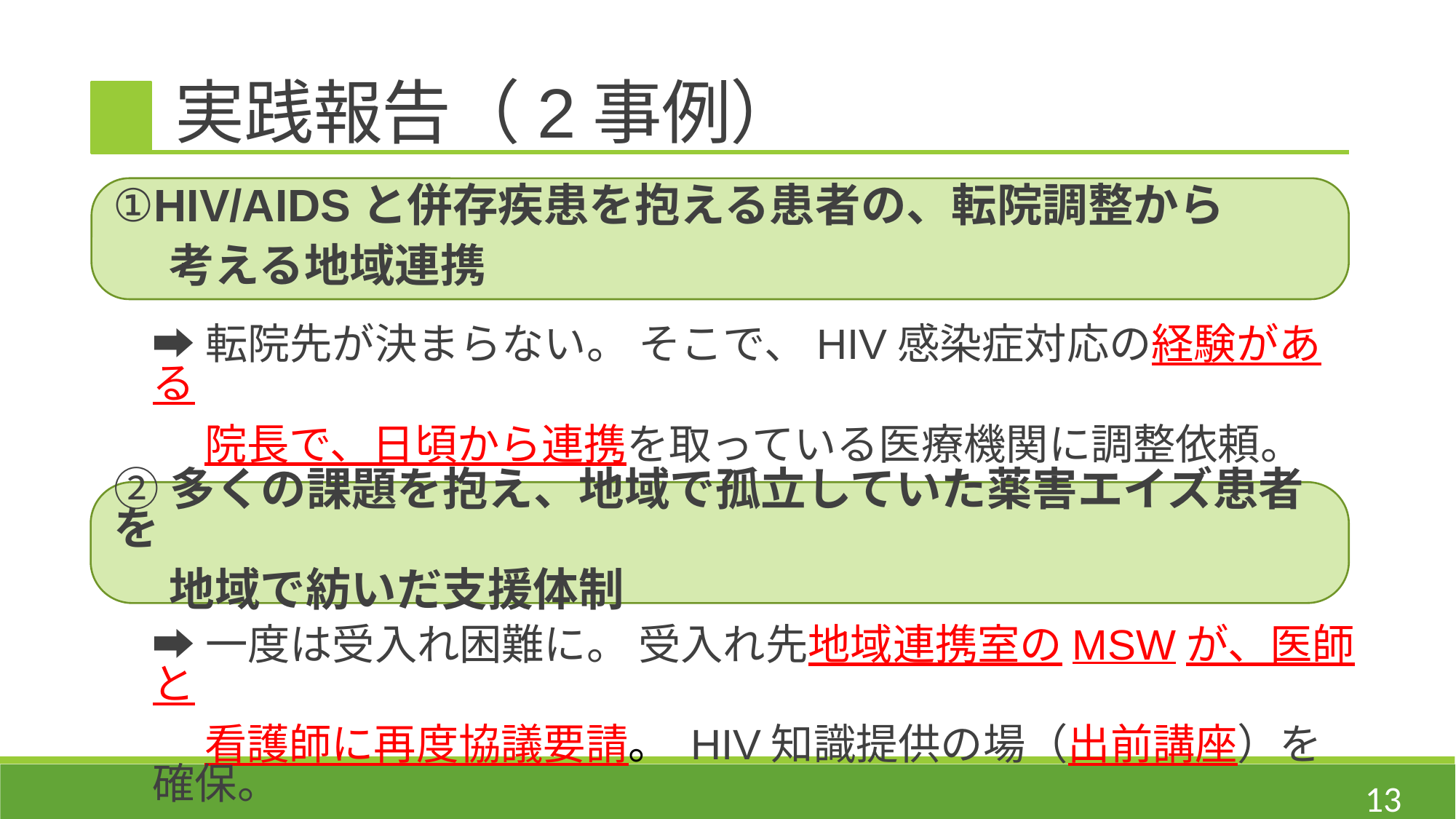

実践報告（2事例）

①HIV/AIDSと併存疾患を抱える患者の、転院調整から
　 考える地域連携

➡転院先が決まらない。 そこで、HIV感染症対応の経験がある
　 院長で、日頃から連携を取っている医療機関に調整依頼。
②多くの課題を抱え、地域で孤立していた薬害エイズ患者を
　 地域で紡いだ支援体制
➡一度は受入れ困難に。 受入れ先地域連携室のMSWが、医師と
　 看護師に再度協議要請。 HIV知識提供の場（出前講座）を確保。

13